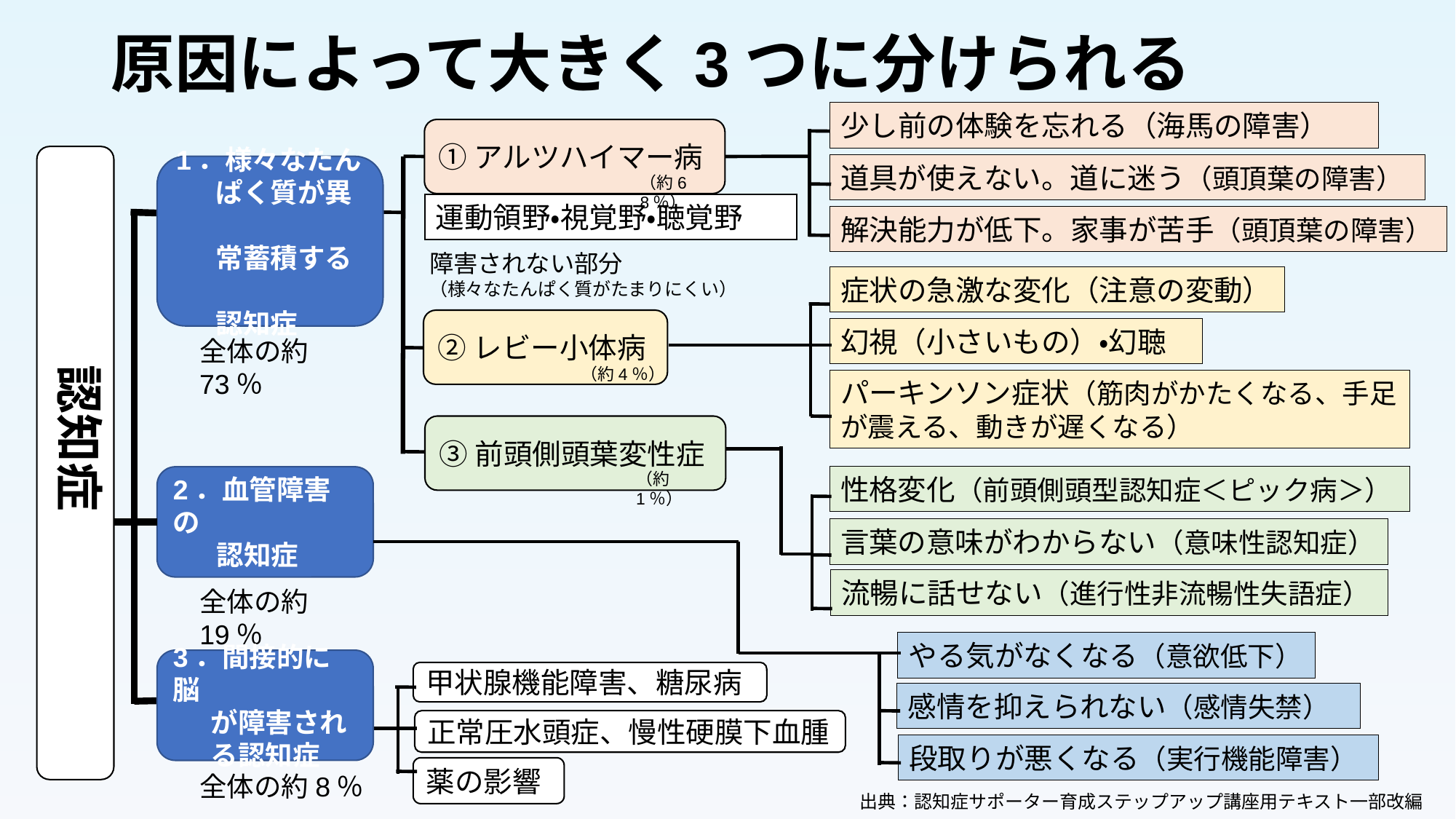

# 原因によって大きく3つに分けられる
少し前の体験を忘れる（海馬の障害）
①アルツハイマー病

道具が使えない。道に迷う（頭頂葉の障害）
1．様々なたん
　  ぱく質が異
　  常蓄積する
　  認知症
（約68％）
運動領野・視覚野・聴覚野
解決能力が低下。家事が苦手（頭頂葉の障害）
障害されない部分
（様々なたんぱく質がたまりにくい）
症状の急激な変化（注意の変動）
②レビー小体病
幻視（小さいもの）・幻聴
全体の約73％
認知症
（約4％）
パーキンソン症状（筋肉がかたくなる、手足が震える、動きが遅くなる）
③前頭側頭葉変性症
（約1％）
性格変化（前頭側頭型認知症＜ピック病＞）
2．血管障害の
      認知症
言葉の意味がわからない（意味性認知症）
流暢に話せない（進行性非流暢性失語症）
全体の約19％
やる気がなくなる（意欲低下）
3．間接的に脳
     が障害され
     る認知症
甲状腺機能障害、糖尿病
感情を抑えられない（感情失禁）
正常圧水頭症、慢性硬膜下血腫
段取りが悪くなる（実行機能障害）
薬の影響
全体の約8％
出典：認知症サポーター育成ステップアップ講座用テキスト一部改編